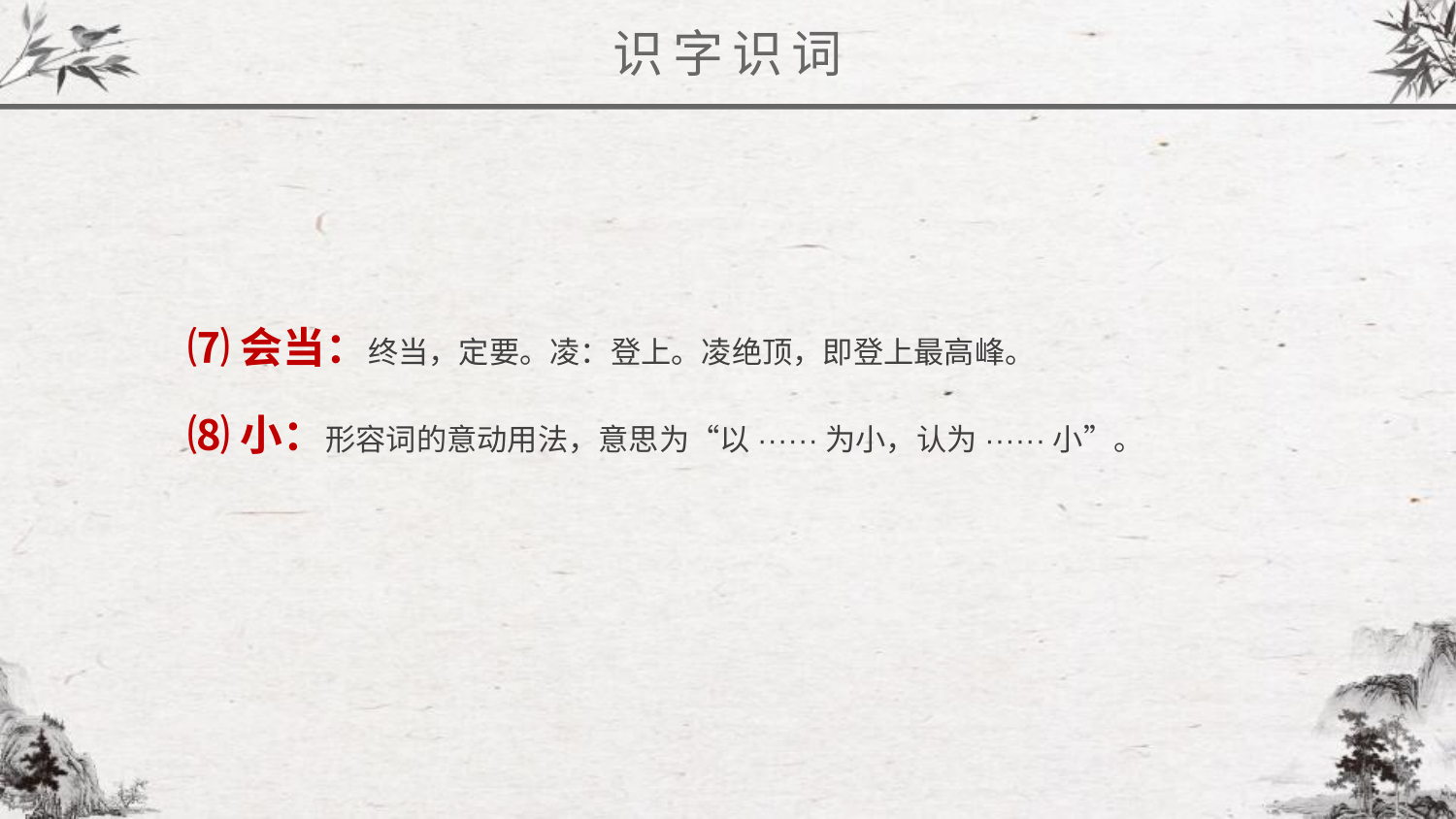

识字识词

⑺会当：终当，定要。凌：登上。凌绝顶，即登上最高峰。

⑻小：形容词的意动用法，意思为“以······为小，认为······小”。